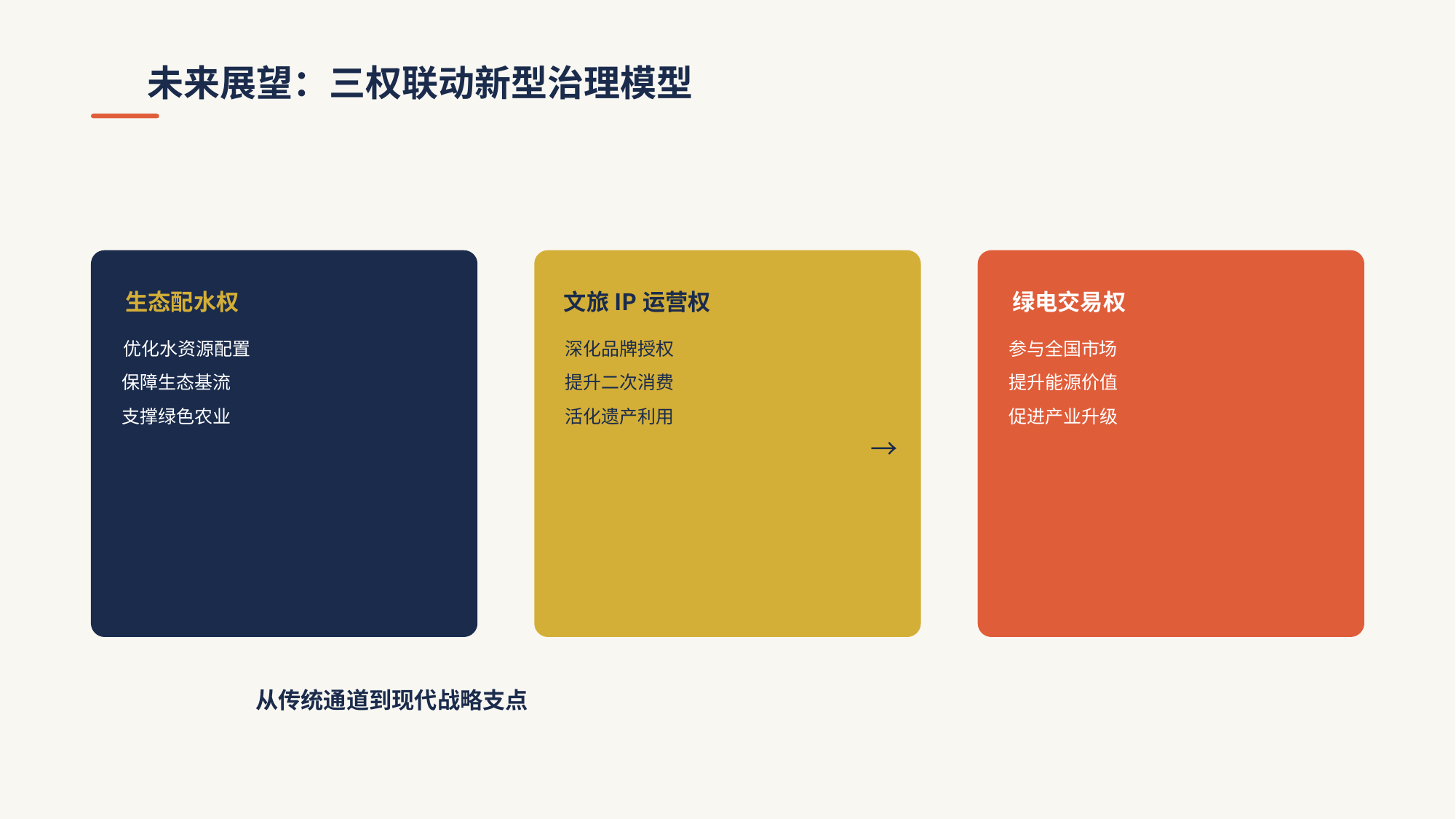

未来展望：三权联动新型治理模型

生态配水权
优化水资源配置
保障生态基流
支撑绿色农业

文旅IP运营权
深化品牌授权
提升二次消费
活化遗产利用

绿电交易权
参与全国市场
提升能源价值
促进产业升级
→
→
从传统通道到现代战略支点